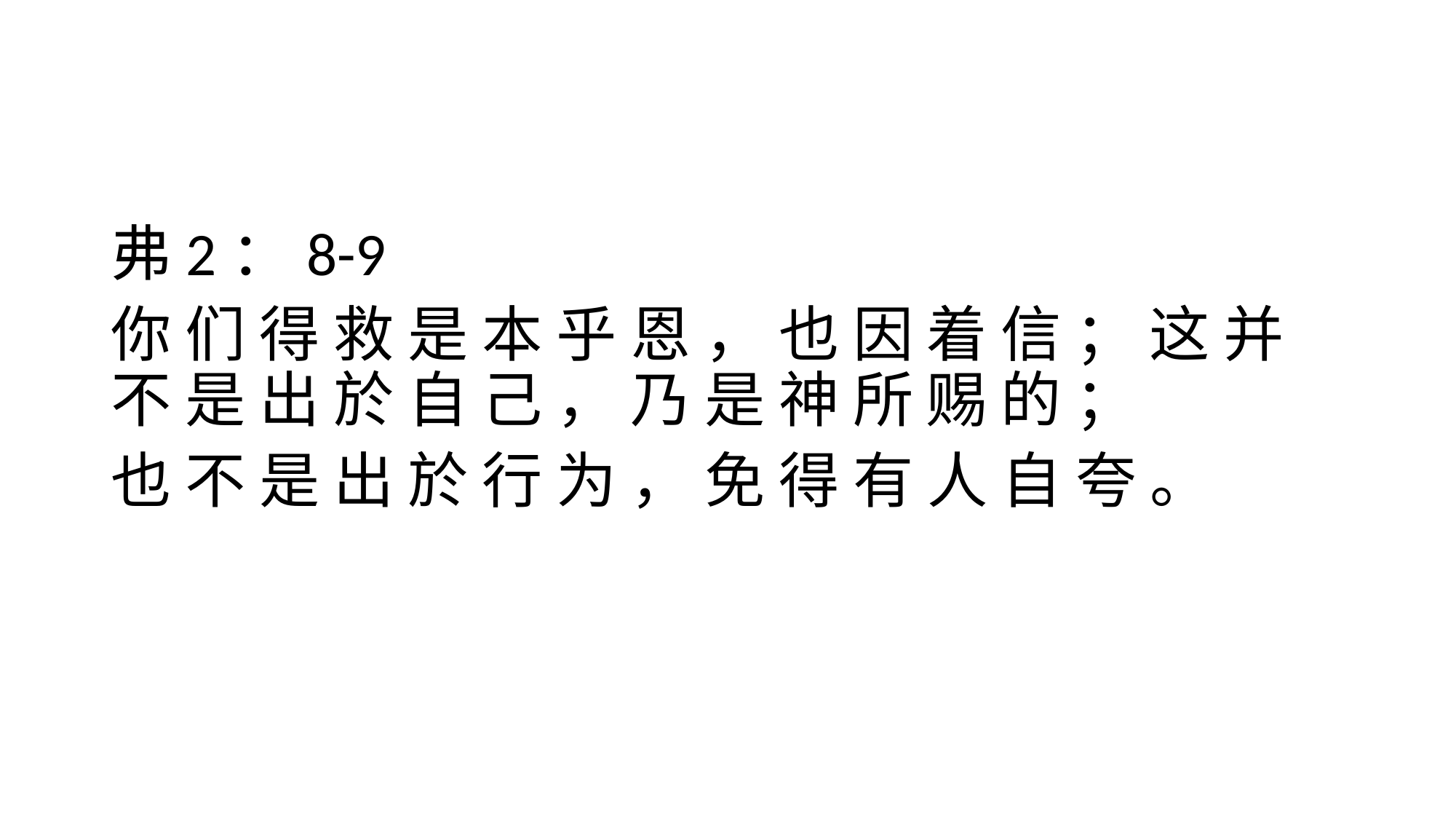

#
弗2：8-9
你 们 得 救 是 本 乎 恩 ， 也 因 着 信 ； 这 并 不 是 出 於 自 己 ， 乃 是 神 所 赐 的 ；
也 不 是 出 於 行 为 ， 免 得 有 人 自 夸 。